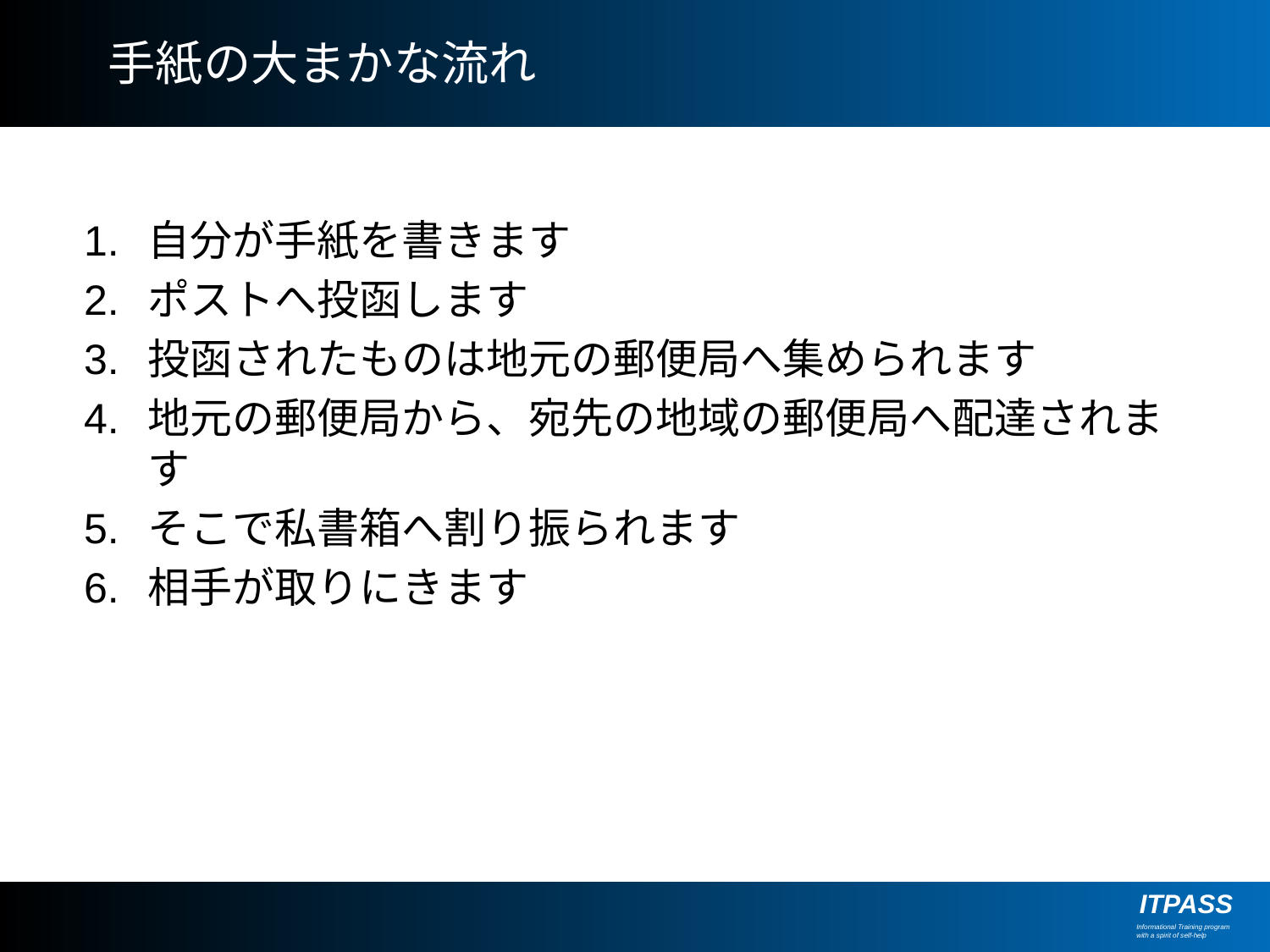

# 手紙の大まかな流れ

自分が手紙を書きます
ポストへ投函します
投函されたものは地元の郵便局へ集められます
地元の郵便局から、宛先の地域の郵便局へ配達されます
そこで私書箱へ割り振られます
相手が取りにきます